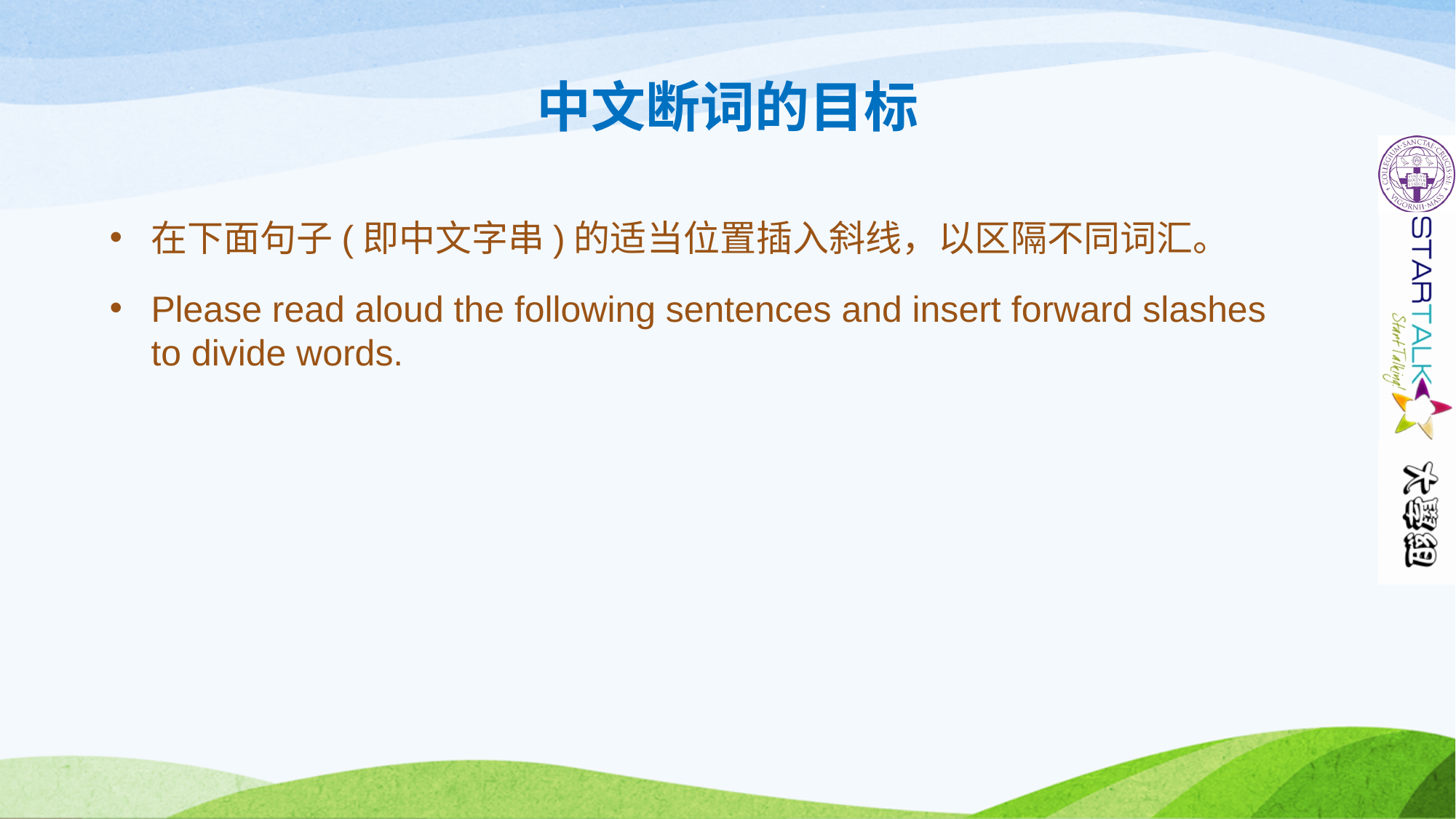

# 中文断词的目标
在下面句子(即中文字串)的适当位置插入斜线，以区隔不同词汇。
Please read aloud the following sentences and insert forward slashes to divide words.